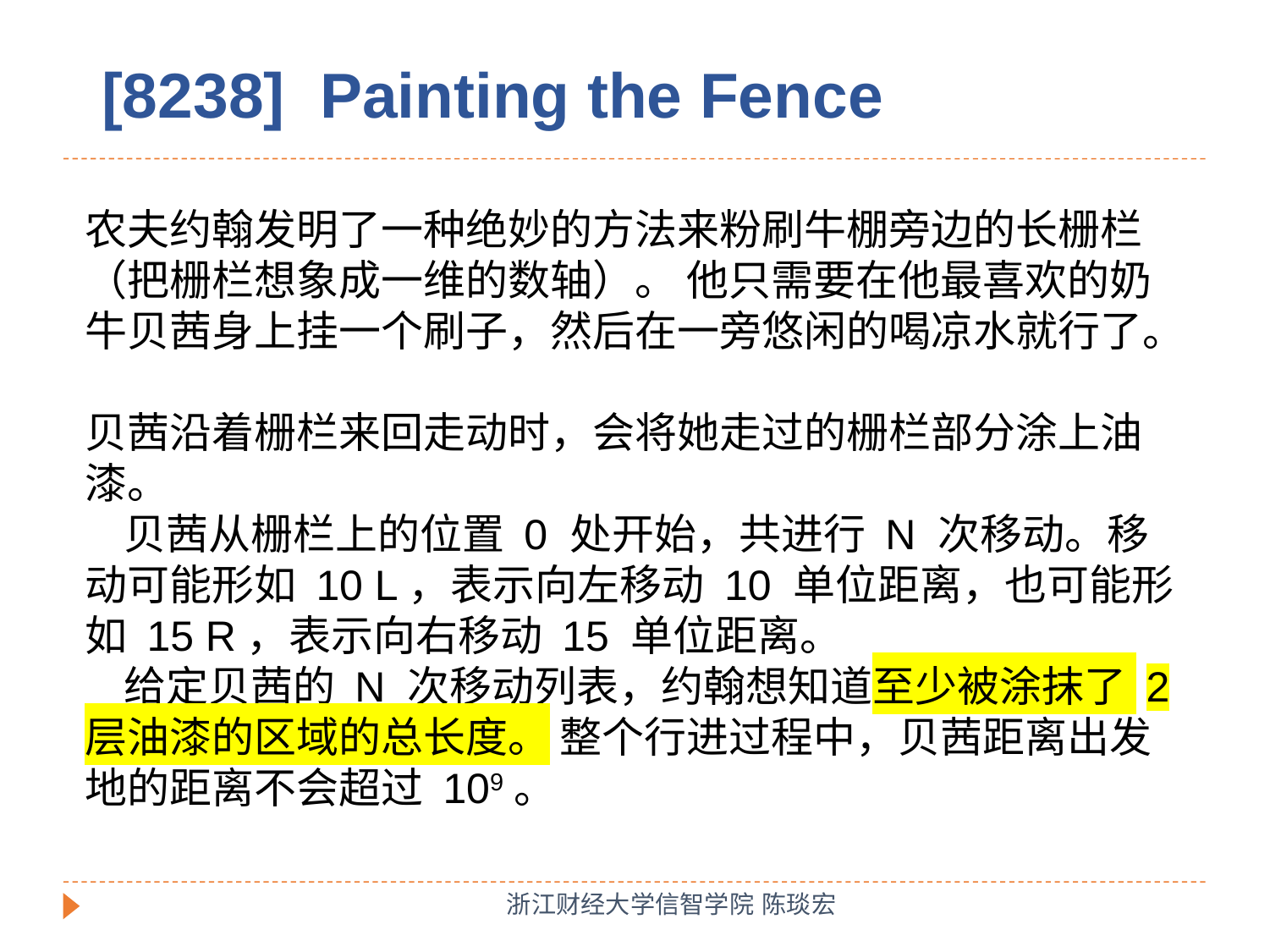

[8238]  Painting the Fence
农夫约翰发明了一种绝妙的方法来粉刷牛棚旁边的长栅栏（把栅栏想象成一维的数轴）。 他只需要在他最喜欢的奶牛贝茜身上挂一个刷子，然后在一旁悠闲的喝凉水就行了。
贝茜沿着栅栏来回走动时，会将她走过的栅栏部分涂上油漆。
   贝茜从栅栏上的位置 0 处开始，共进行 N 次移动。移动可能形如 10 L，表示向左移动 10 单位距离，也可能形如 15 R，表示向右移动 15 单位距离。
   给定贝茜的 N 次移动列表，约翰想知道至少被涂抹了 2 层油漆的区域的总长度。 整个行进过程中，贝茜距离出发地的距离不会超过 109。
浙江财经大学信智学院 陈琰宏
123